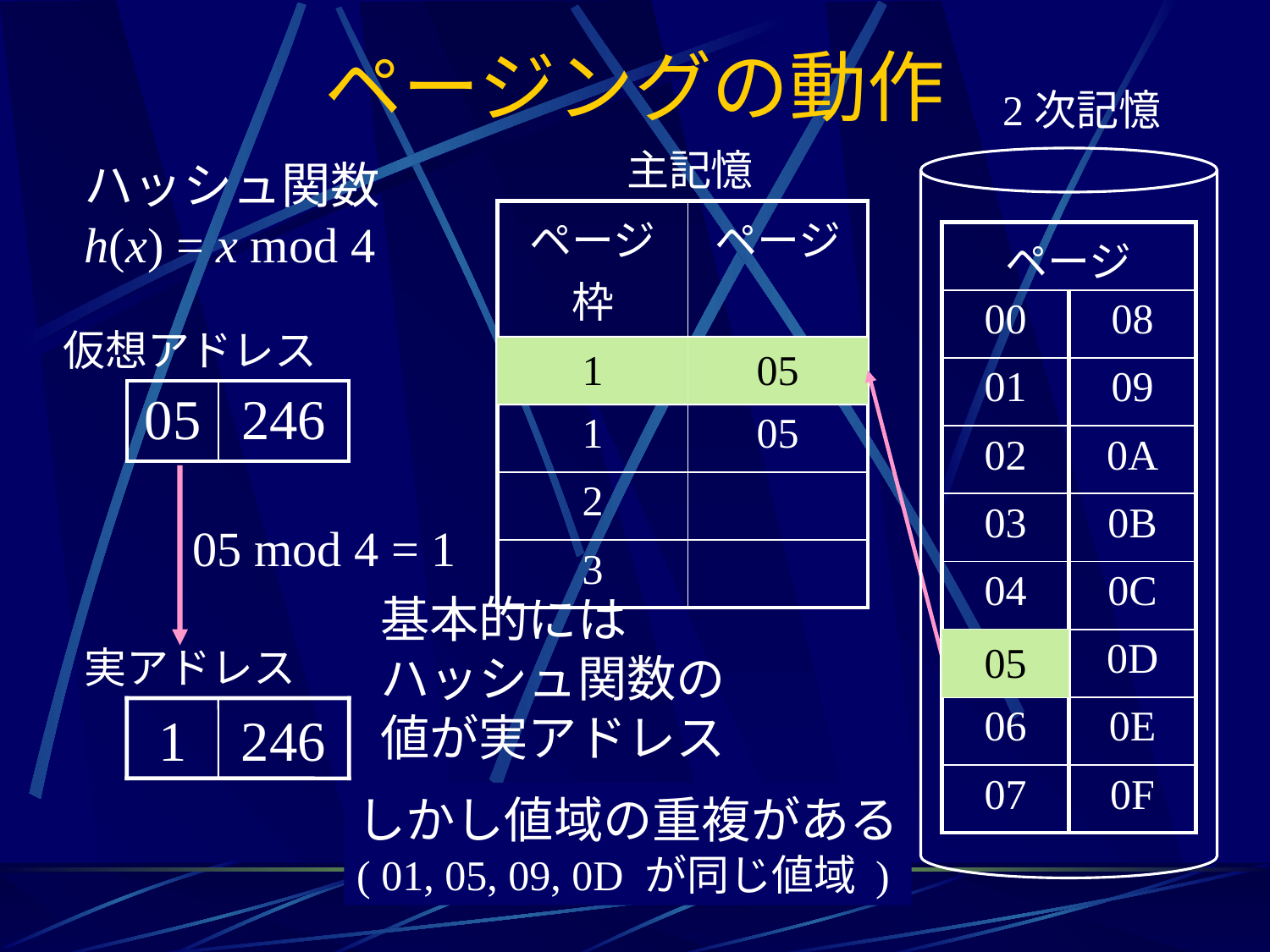

# ページングの動作
2次記憶
主記憶
ハッシュ関数
h(x) = x mod 4

| ページ枠 | ページ |
| --- | --- |
| 0 |  |
| 1 | 05 |
| 2 |  |
| 3 |  |
| ページ |  |
| --- | --- |
| 00 | 08 |
| 01 | 09 |
| 02 | 0A |
| 03 | 0B |
| 04 | 0C |
| 05 | 0D |
| 06 | 0E |
| 07 | 0F |
仮想アドレス
1

05

| 05 | 246 |
| --- | --- |

05 mod 4 = 1
実アドレス
1

246

基本的には
ハッシュ関数の
値が実アドレス
05
しかし値域の重複がある
( 01, 05, 09, 0D が同じ値域 )